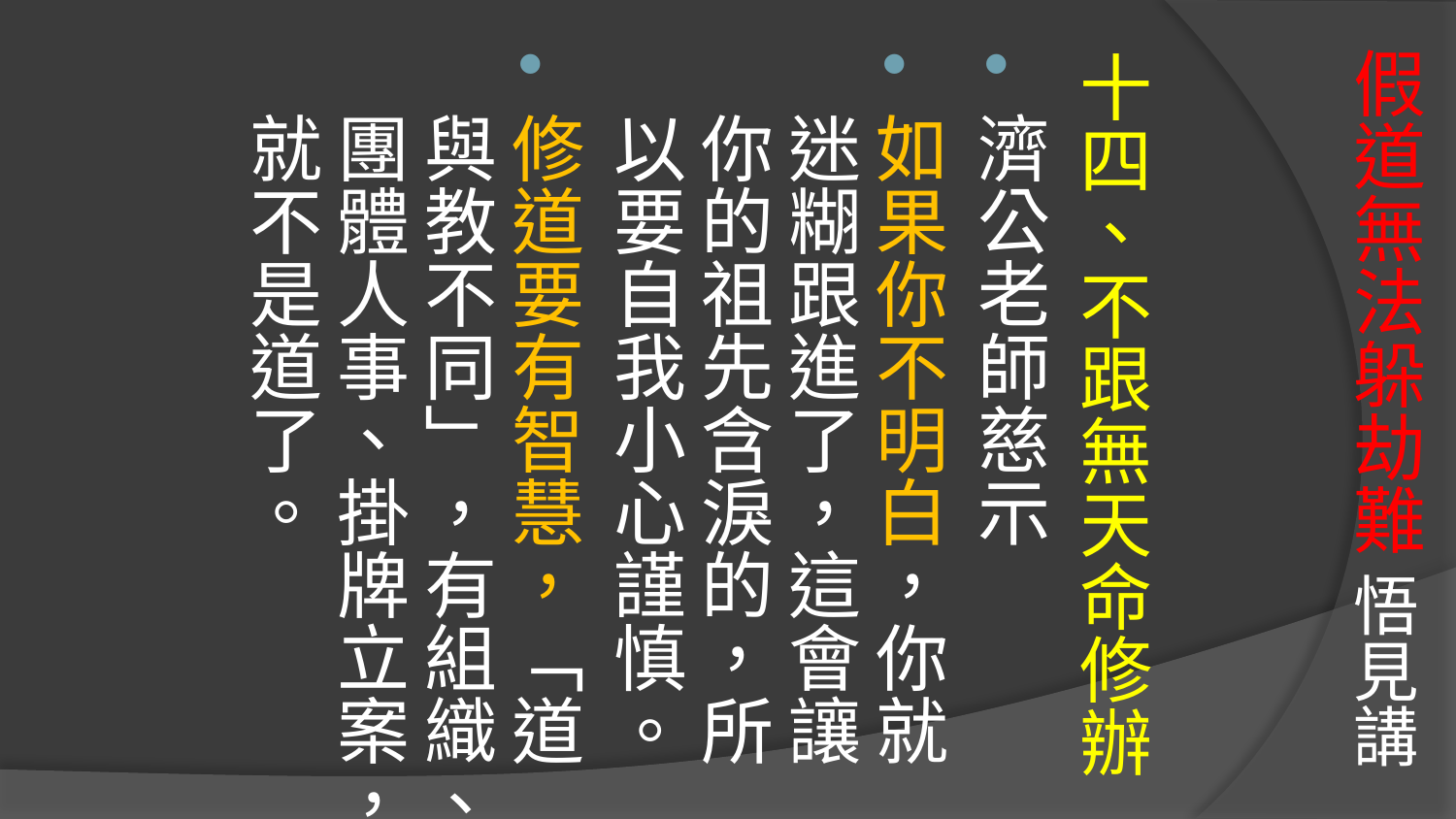

# 假道無法躲劫難 悟見講
十四、不跟無天命修辦
濟公老師慈示
如果你不明白，你就迷糊跟進了，這會讓你的祖先含淚的，所以要自我小心謹慎。
修道要有智慧，「道與教不同」，有組織、團體人事、掛牌立案，就不是道了。